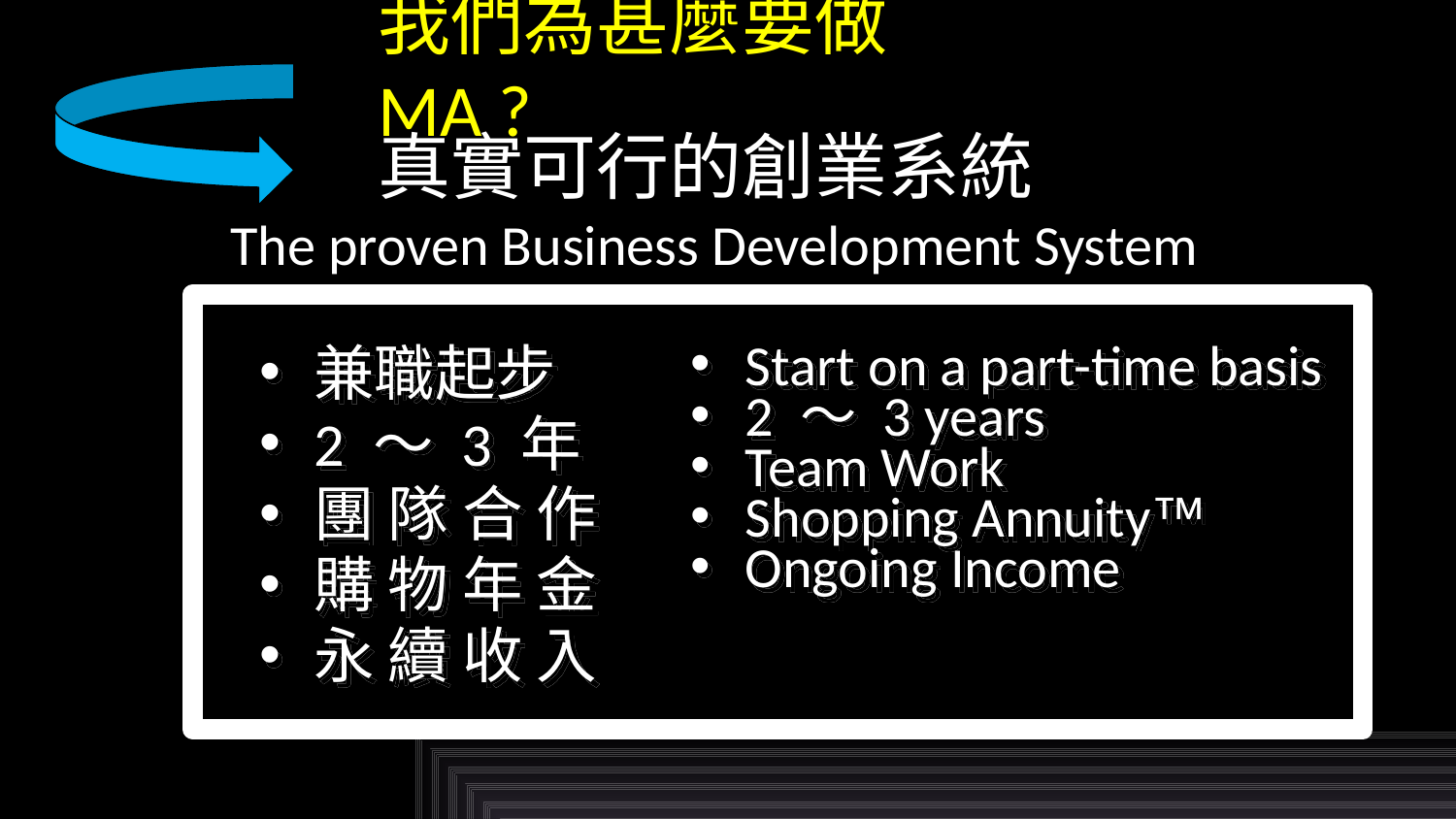

我們為甚麼要做MA ?

真實可行的創業系統
The proven Business Development System

兼職起步
2 ～ 3 年
團 隊 合 作
購 物 年 金
永 續 收 入

Start on a part-time basis
2 ～ 3 years
Team Work
Shopping Annuity™
Ongoing Income